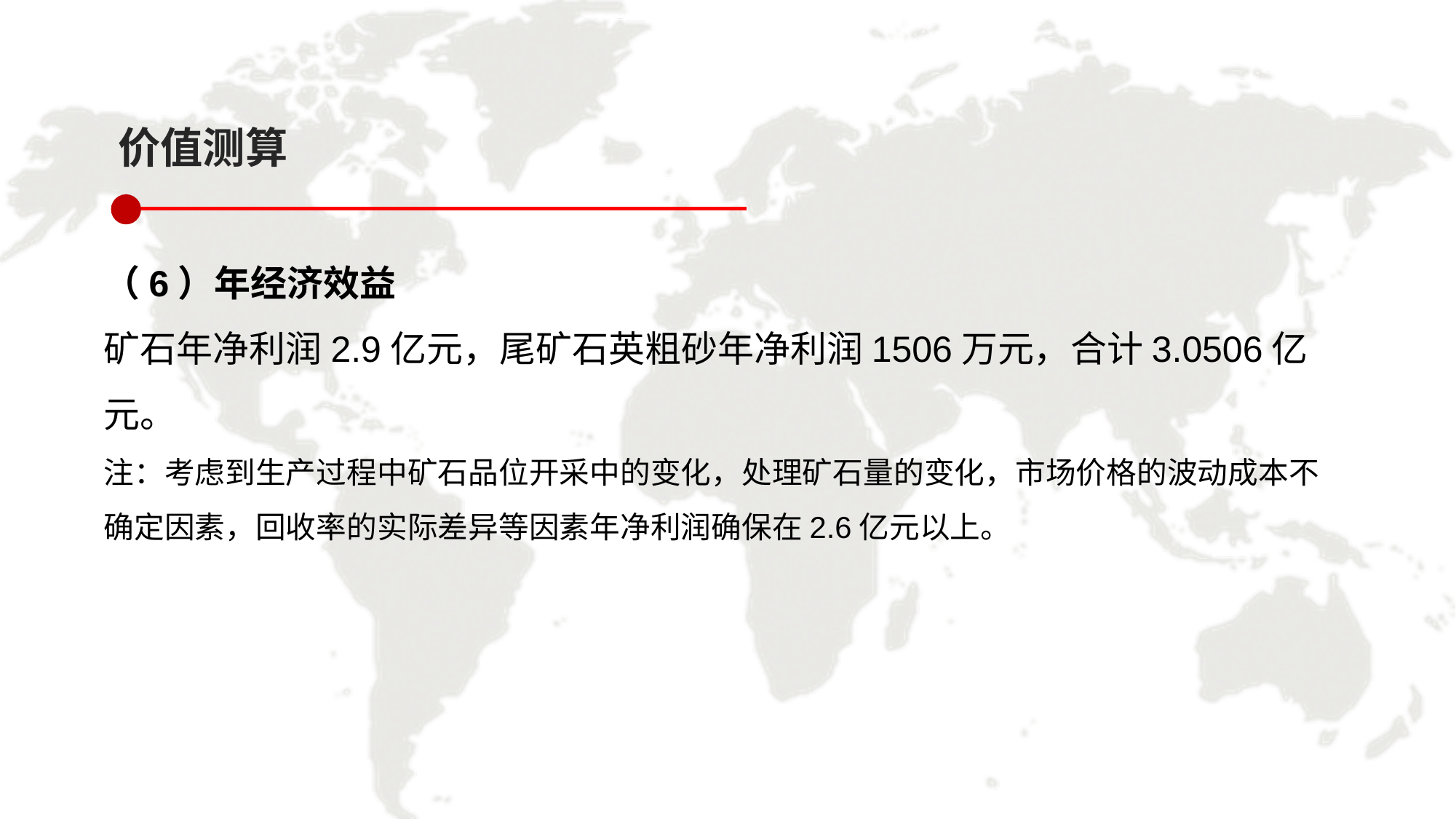

价值测算

（6）年经济效益
矿石年净利润2.9亿元，尾矿石英粗砂年净利润1506万元，合计3.0506亿元。
注：考虑到生产过程中矿石品位开采中的变化，处理矿石量的变化，市场价格的波动成本不确定因素，回收率的实际差异等因素年净利润确保在2.6亿元以上。